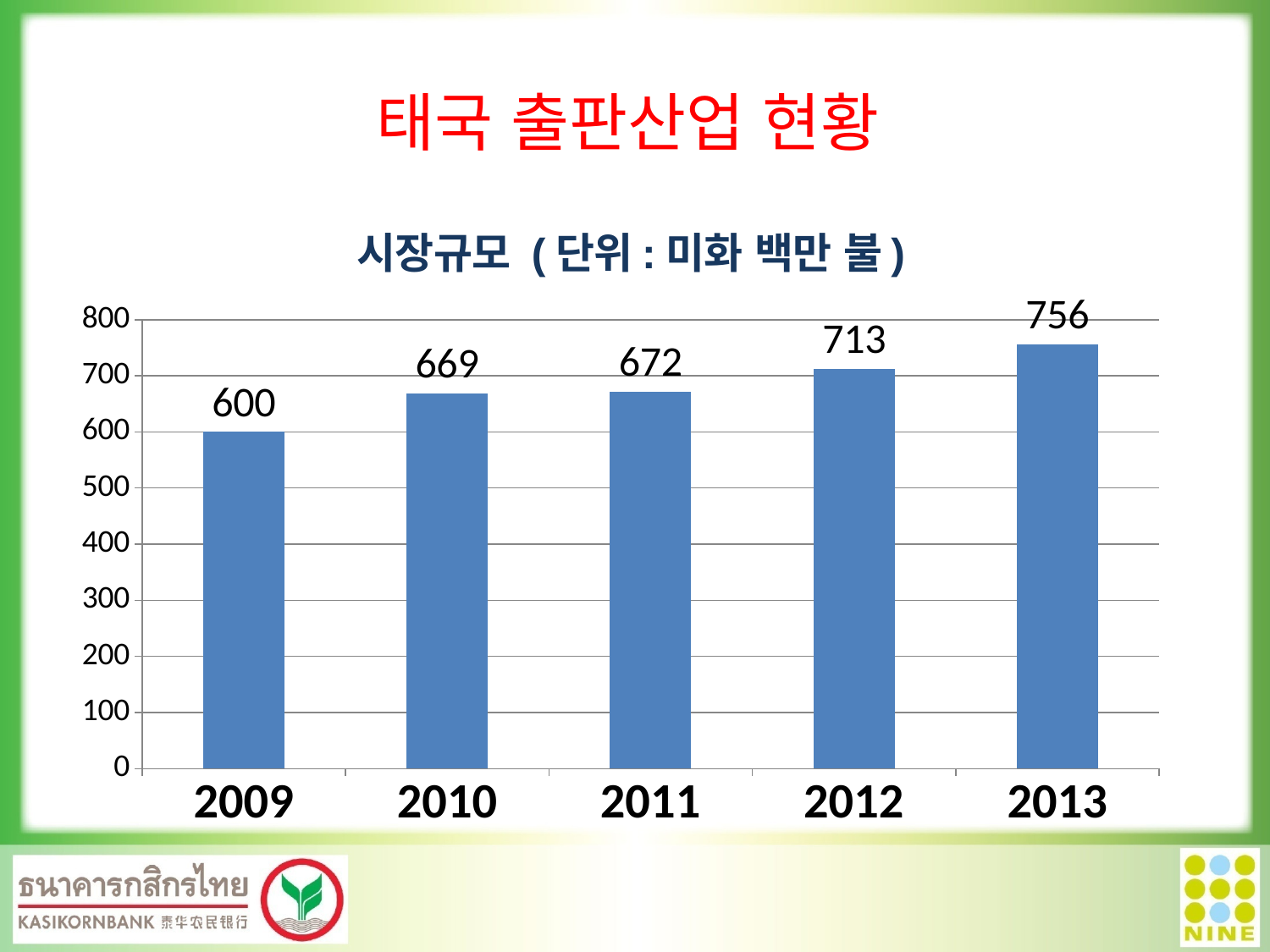

태국 출판산업 현황

### Chart:  시장규모 (단위:미화 백만 불)

| Category |  Market Value  (Million USD) |
|---|---|
| 2009 | 600.0 |
| 2010 | 668.75 |
| 2011 | 671.875 |
| 2012 | 712.5 |
| 2013 | 756.25 |